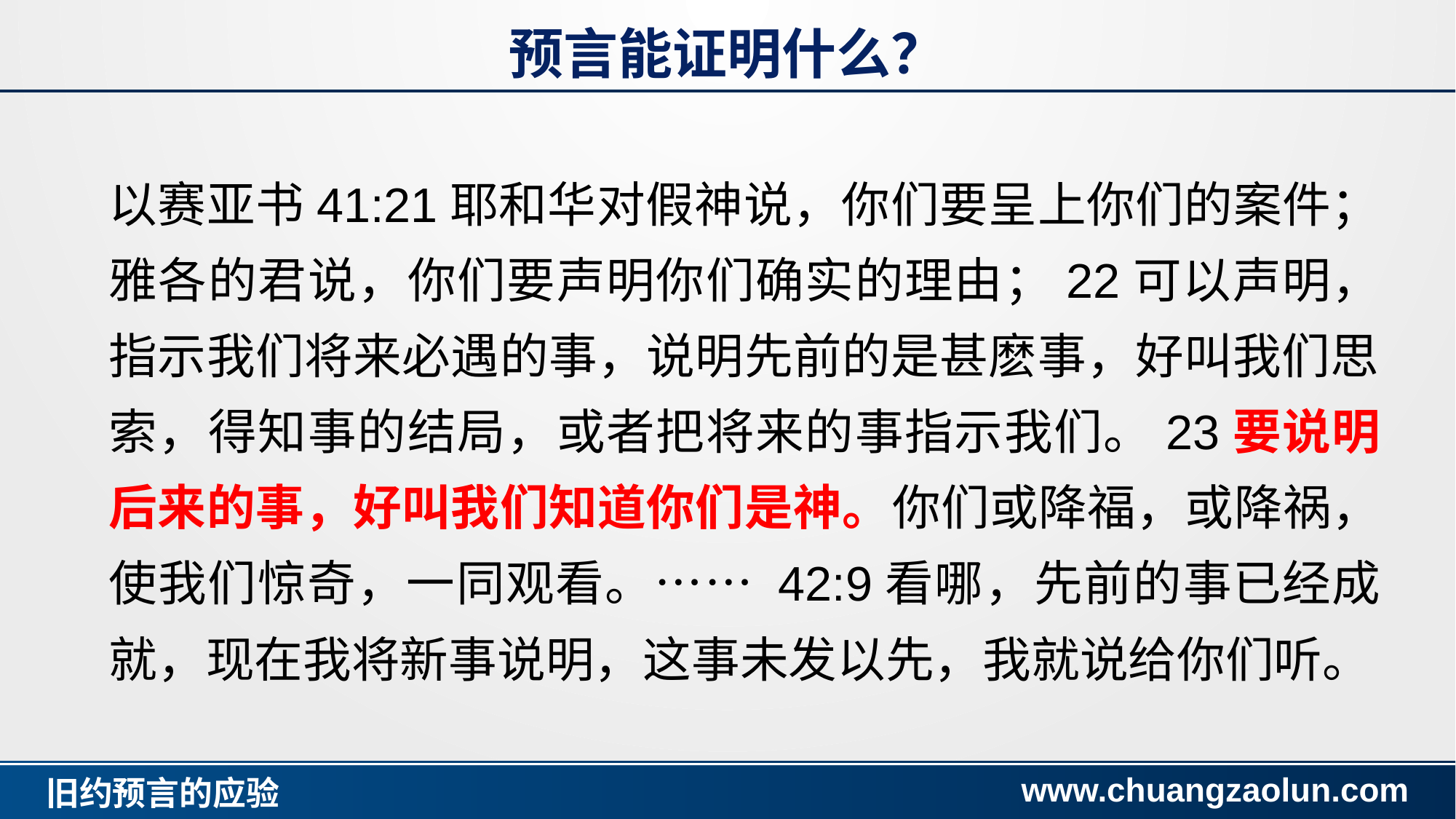

预言能证明什么？
以赛亚书41:21耶和华对假神说，你们要呈上你们的案件；雅各的君说，你们要声明你们确实的理由；22可以声明，指示我们将来必遇的事，说明先前的是甚麽事，好叫我们思索，得知事的结局，或者把将来的事指示我们。23要说明后来的事，好叫我们知道你们是神。你们或降福，或降祸，使我们惊奇，一同观看。…… 42:9看哪，先前的事已经成就，现在我将新事说明，这事未发以先，我就说给你们听。